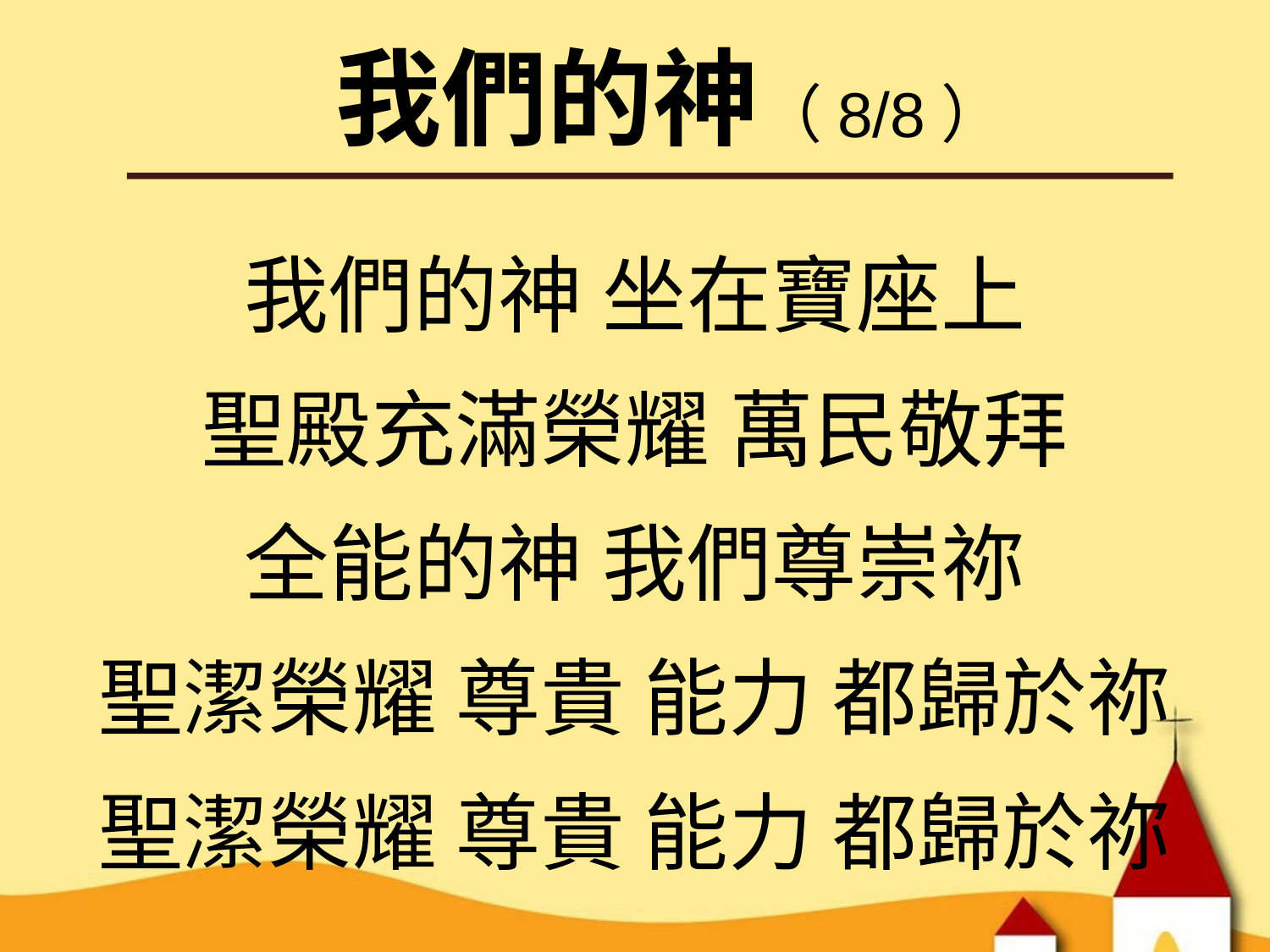

我們的神（8/8）

我們的神 坐在寶座上
聖殿充滿榮耀 萬⺠敬拜
全能的神 我們尊崇祢
聖潔榮耀 尊貴 能⼒ 都歸於祢
聖潔榮耀 尊貴 能⼒ 都歸於祢